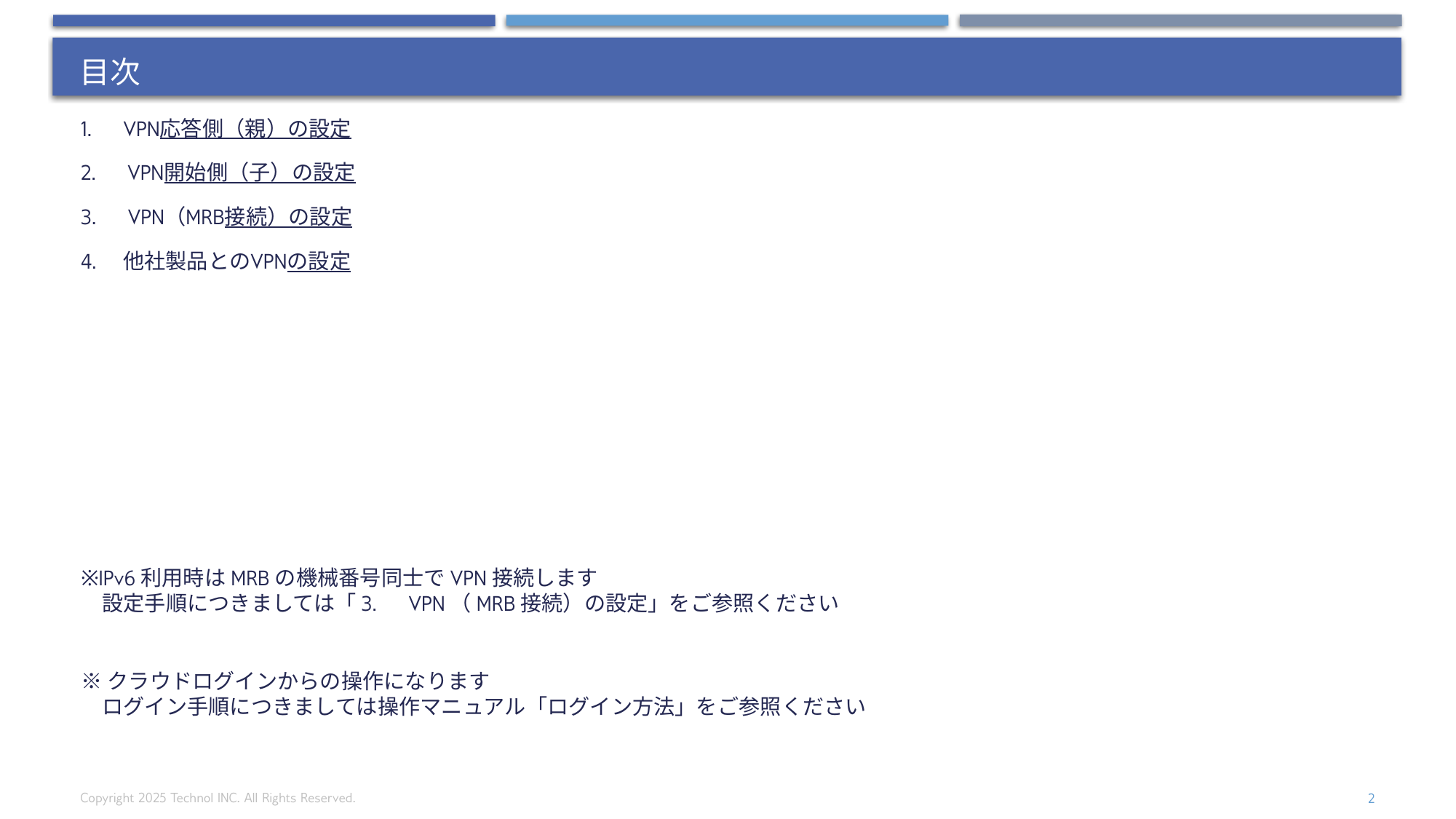

# 目次
1.　VPN応答側（親）の設定
2.　VPN開始側（子）の設定
3.　VPN（MRB接続）の設定
4.　他社製品とのVPNの設定

※IPv6利用時はMRBの機械番号同士でVPN接続します
　設定手順につきましては「3.　VPN（MRB接続）の設定」をご参照ください

※クラウドログインからの操作になります
　ログイン手順につきましては操作マニュアル「ログイン方法」をご参照ください

Copyright 2025 Technol INC. All Rights Reserved.
2